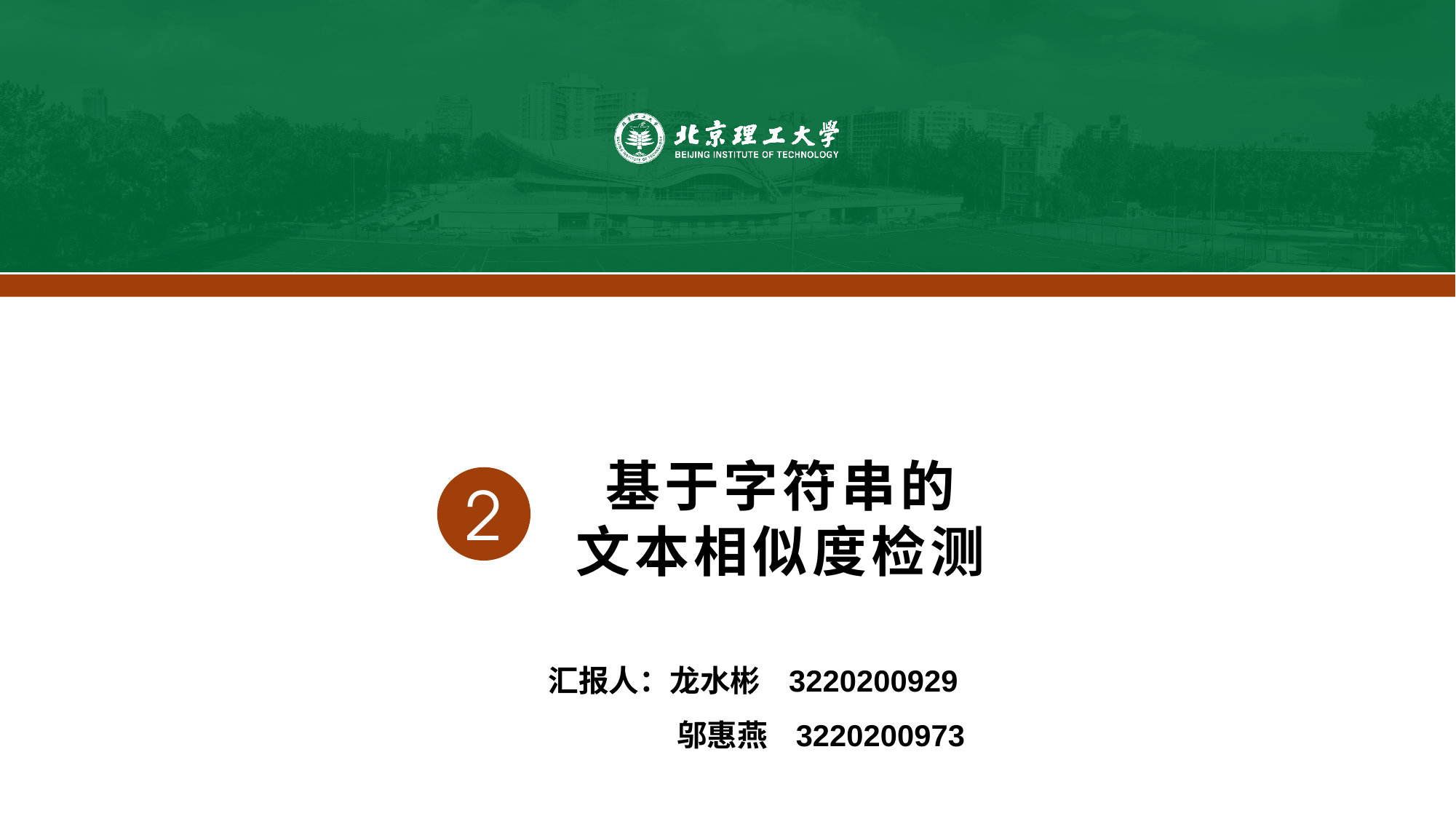

基于字符串的
文本相似度检测
2
汇报人：龙水彬   3220200929
邬惠燕   3220200973